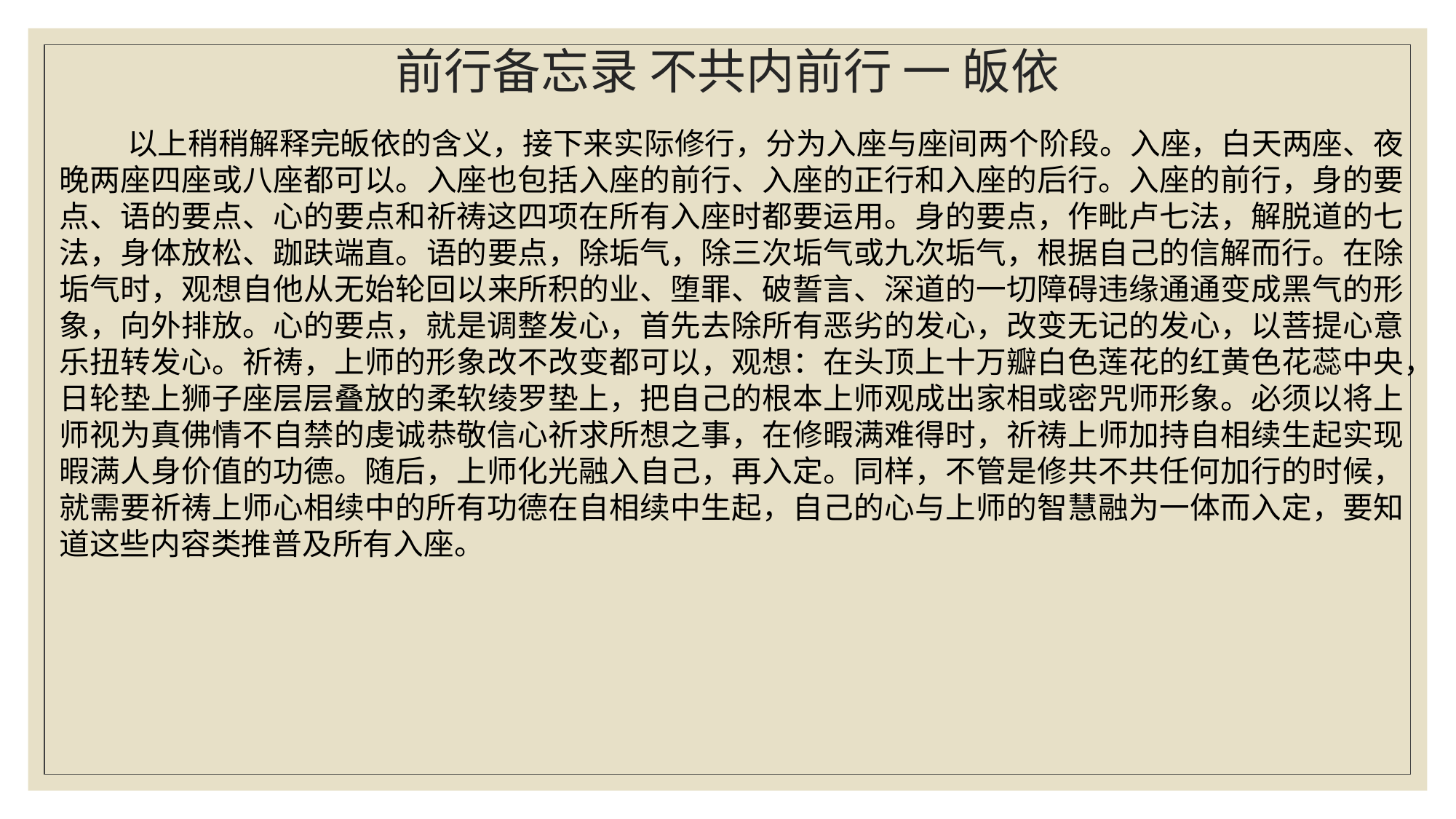

# 前行备忘录 不共内前行 一 皈依
         以上稍稍解释完皈依的含义，接下来实际修行，分为入座与座间两个阶段。入座，白天两座、夜晚两座四座或八座都可以。入座也包括入座的前行、入座的正行和入座的后行。入座的前行，身的要点、语的要点、心的要点和祈祷这四项在所有入座时都要运用。身的要点，作毗卢七法，解脱道的七法，身体放松、跏趺端直。语的要点，除垢气，除三次垢气或九次垢气，根据自己的信解而行。在除垢气时，观想自他从无始轮回以来所积的业、堕罪、破誓言、深道的一切障碍违缘通通变成黑气的形象，向外排放。心的要点，就是调整发心，首先去除所有恶劣的发心，改变无记的发心，以菩提心意乐扭转发心。祈祷，上师的形象改不改变都可以，观想：在头顶上十万瓣白色莲花的红黄色花蕊中央，日轮垫上狮子座层层叠放的柔软绫罗垫上，把自己的根本上师观成出家相或密咒师形象。必须以将上师视为真佛情不自禁的虔诚恭敬信心祈求所想之事，在修暇满难得时，祈祷上师加持自相续生起实现暇满人身价值的功德。随后，上师化光融入自己，再入定。同样，不管是修共不共任何加行的时候，就需要祈祷上师心相续中的所有功德在自相续中生起，自己的心与上师的智慧融为一体而入定，要知道这些内容类推普及所有入座。